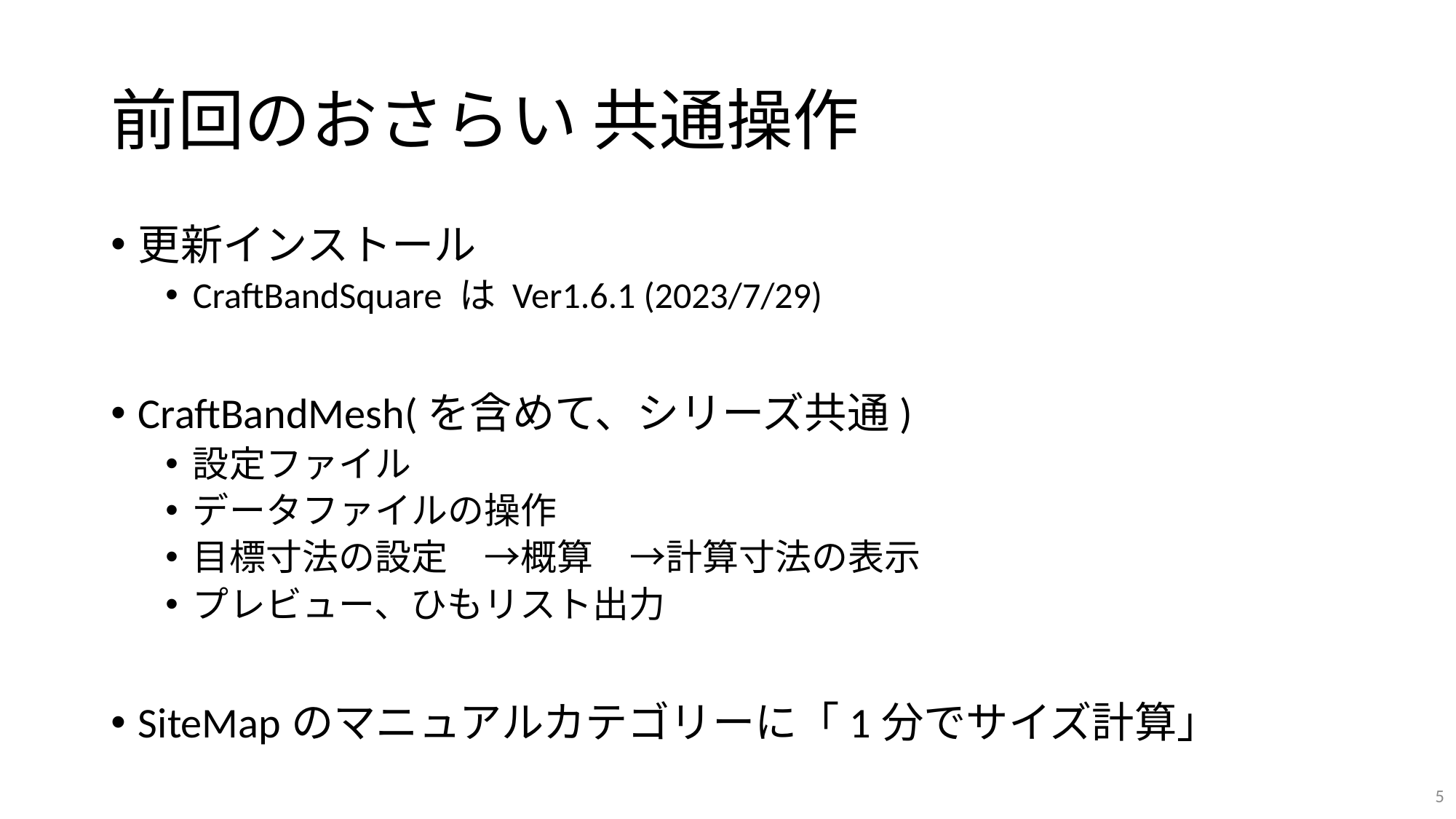

# 前回のおさらい 共通操作
更新インストール
CraftBandSquare は Ver1.6.1 (2023/7/29)

CraftBandMesh(を含めて、シリーズ共通)
設定ファイル
データファイルの操作
目標寸法の設定　→概算　→計算寸法の表示
プレビュー、ひもリスト出力

SiteMapのマニュアルカテゴリーに「1分でサイズ計算」
5